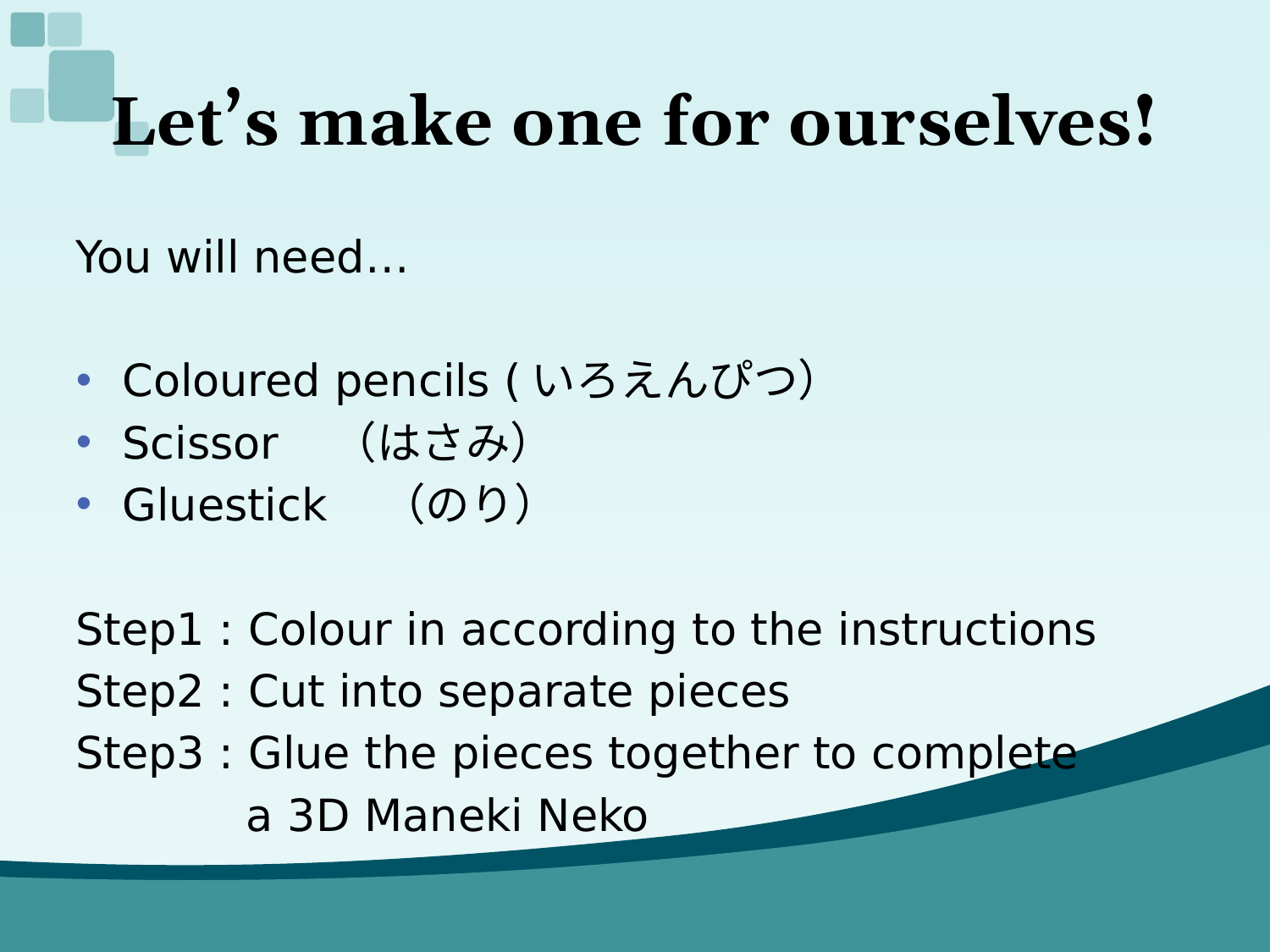

# Let’s make one for ourselves!
You will need…

Coloured pencils (いろえんぴつ）
Scissor　（はさみ）
Gluestick　（のり）

Step1 : Colour in according to the instructions
Step2 : Cut into separate pieces
Step3 : Glue the pieces together to complete
            a 3D Maneki Neko